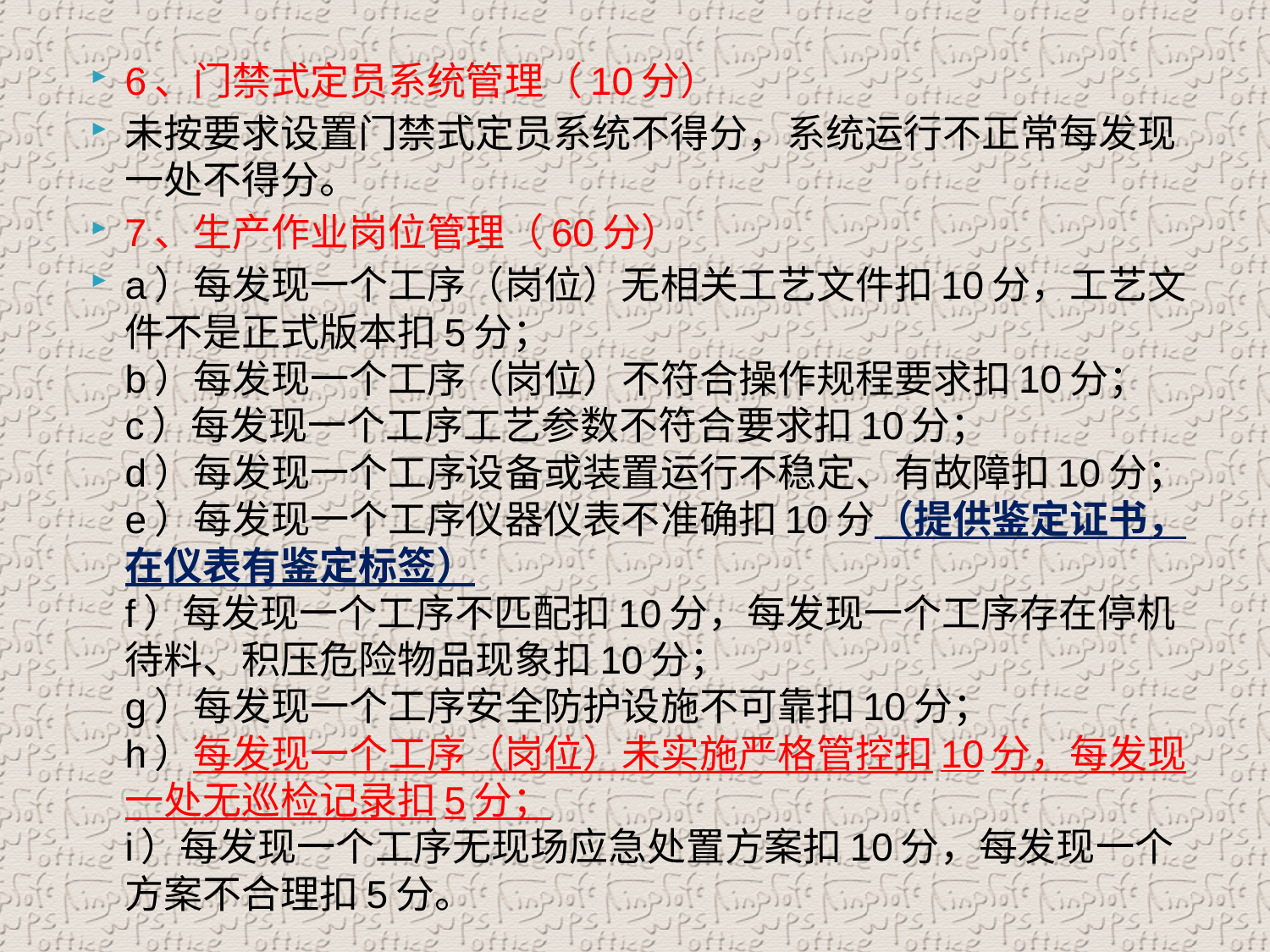

6、门禁式定员系统管理（10分）
未按要求设置门禁式定员系统不得分，系统运行不正常每发现一处不得分。
7、生产作业岗位管理（60分）
a）每发现一个工序（岗位）无相关工艺文件扣10分，工艺文件不是正式版本扣5分；
b）每发现一个工序（岗位）不符合操作规程要求扣10分；
c）每发现一个工序工艺参数不符合要求扣10分；
d）每发现一个工序设备或装置运行不稳定、有故障扣10分；
e）每发现一个工序仪器仪表不准确扣10分（提供鉴定证书，在仪表有鉴定标签）
f）每发现一个工序不匹配扣10分，每发现一个工序存在停机待料、积压危险物品现象扣10分；
g）每发现一个工序安全防护设施不可靠扣10分；
h）每发现一个工序（岗位）未实施严格管控扣10分，每发现一处无巡检记录扣5分；
i）每发现一个工序无现场应急处置方案扣10分，每发现一个方案不合理扣5分。